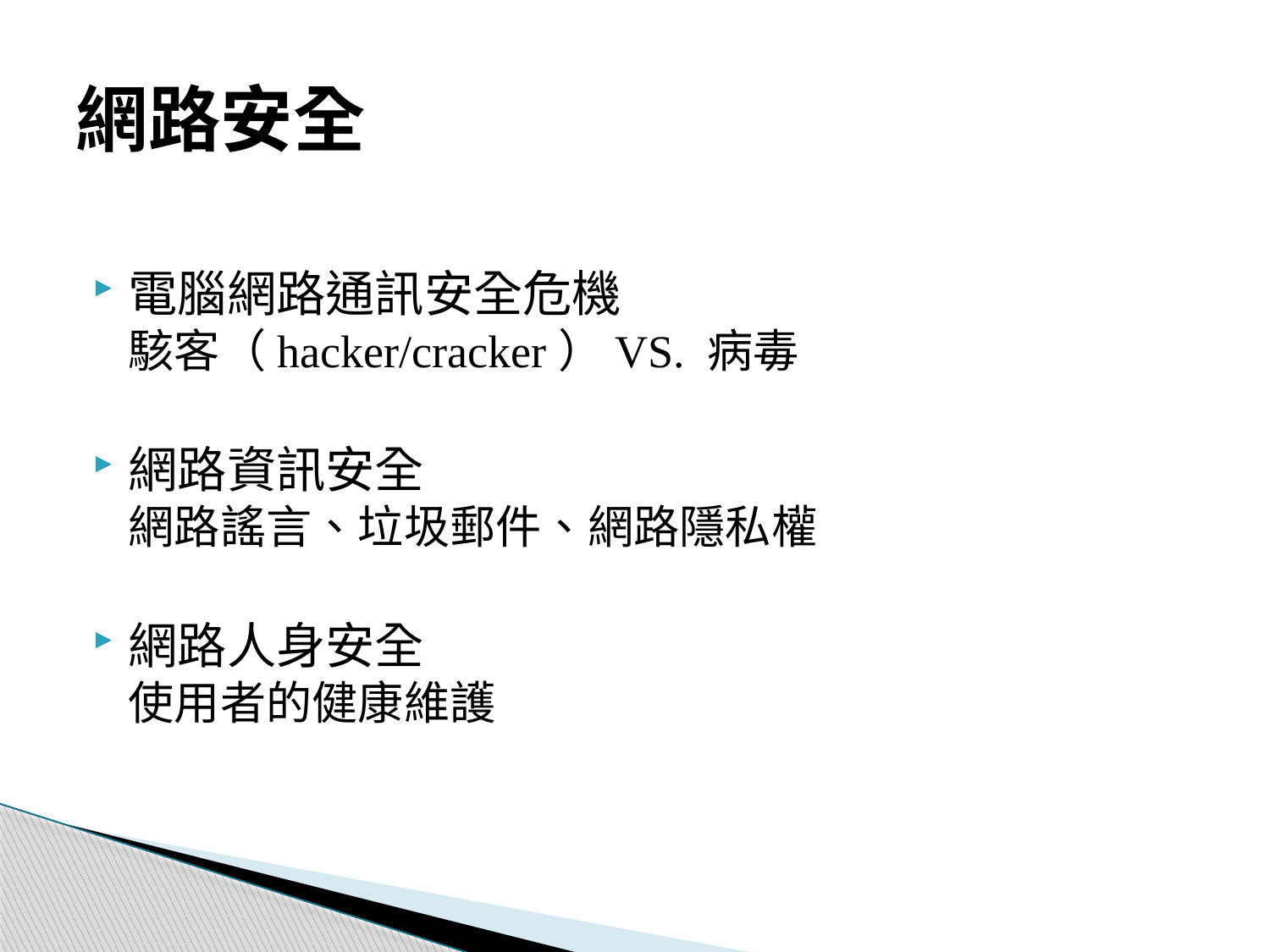

# 網路安全
電腦網路通訊安全危機
駭客（hacker/cracker）VS. 病毒
網路資訊安全
網路謠言、垃圾郵件、網路隱私權
網路人身安全
使用者的健康維護